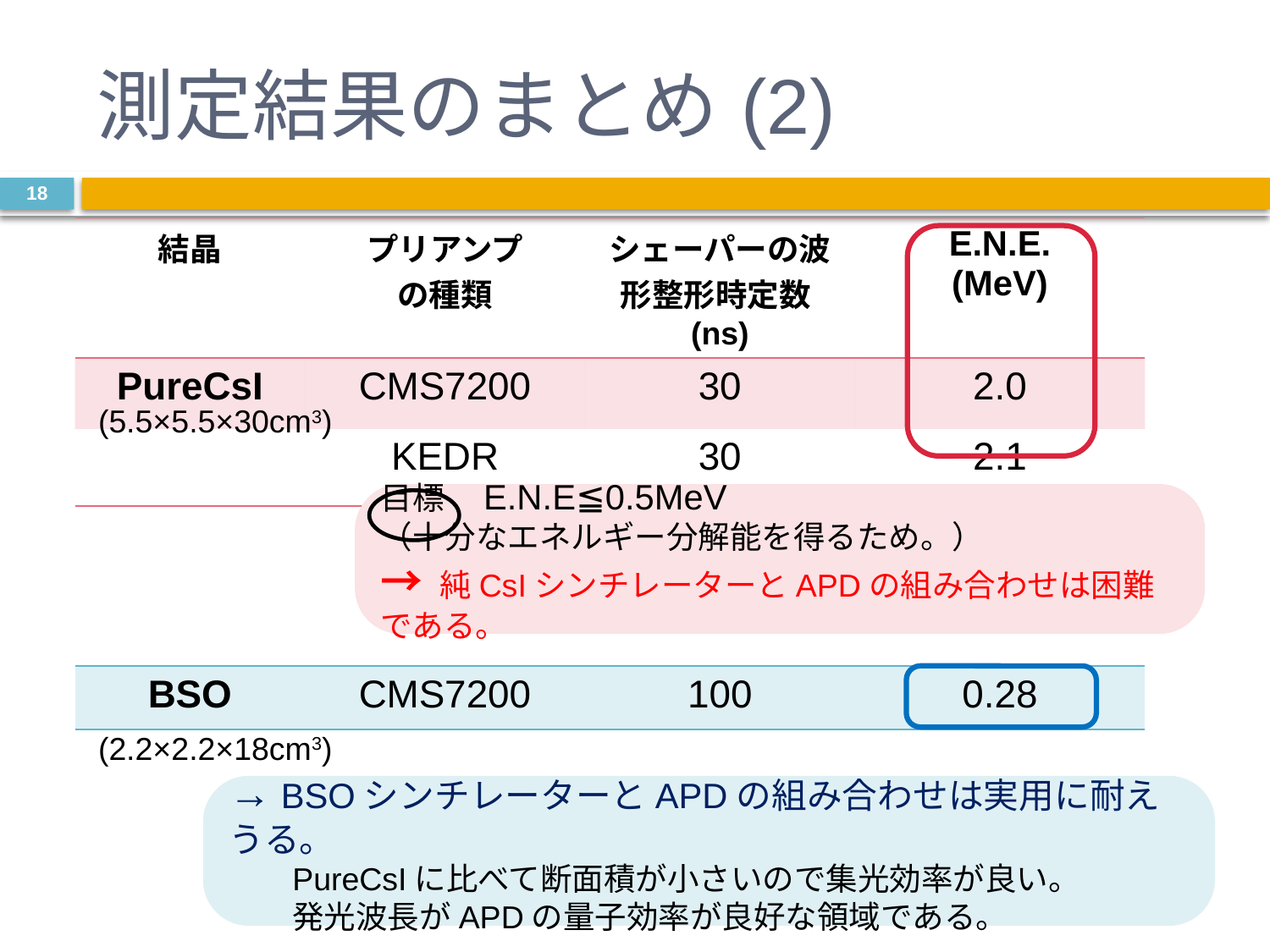

# 測定結果のまとめ(2)
18
| 結晶 | プリアンプ の種類 | シェーパーの波形整形時定数(ns) | E.N.E. (MeV) |
| --- | --- | --- | --- |
| PureCsI | CMS7200 | 30 | 2.0 |
|  | KEDR | 30 | 2.1 |

(5.5×5.5×30cm3)

目標　E.N.E≦0.5MeV
（十分なエネルギー分解能を得るため。）
→ 純CsIシンチレーターとAPDの組み合わせは困難である。

| BSO | CMS7200 | 100 | 0.28 |
| --- | --- | --- | --- |
(2.2×2.2×18cm3)

→ BSOシンチレーターとAPDの組み合わせは実用に耐えうる。
PureCsIに比べて断面積が小さいので集光効率が良い。
発光波長がAPDの量子効率が良好な領域である。